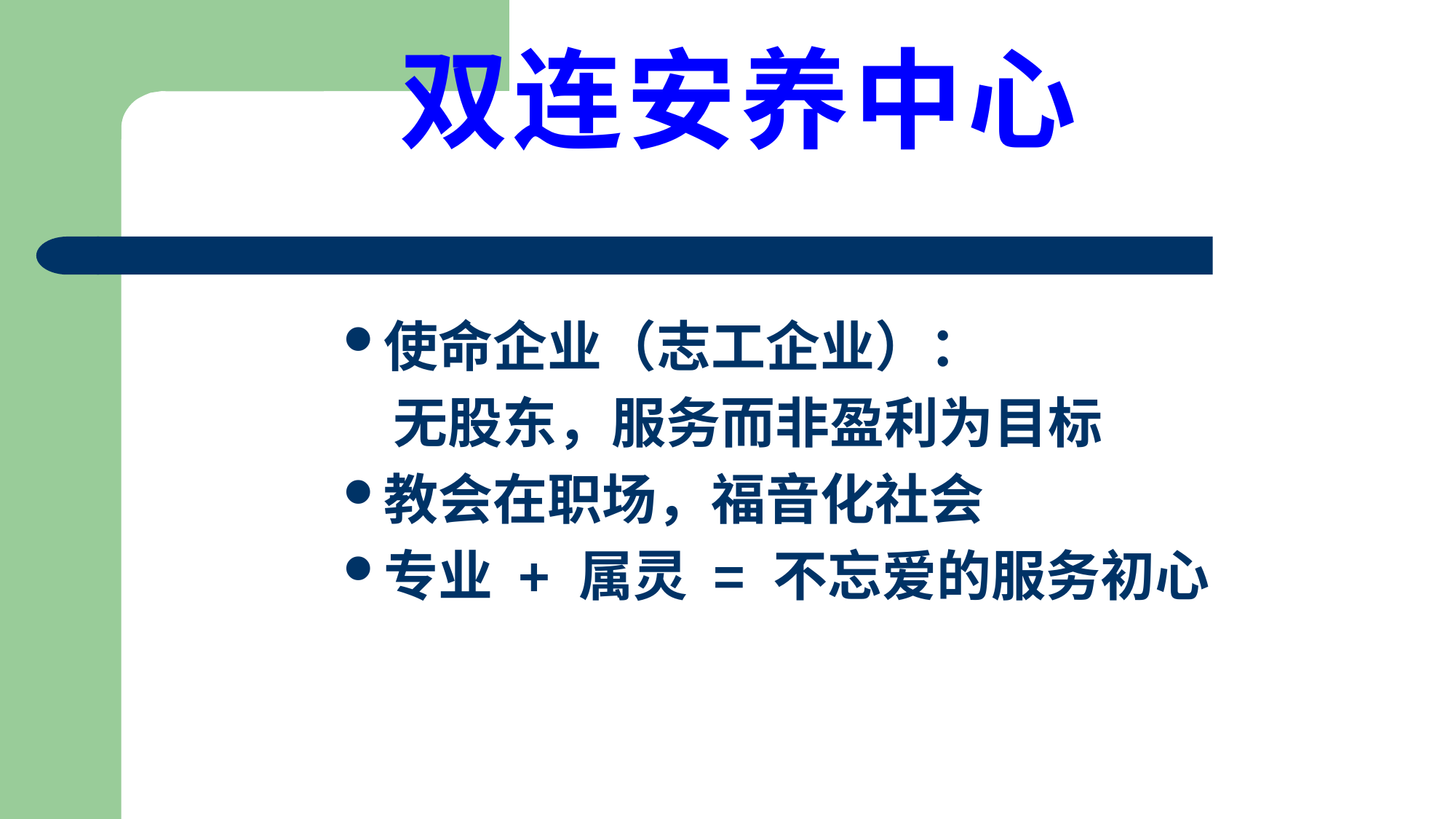

# 双连安养中心
使命企业（志工企业）：
   无股东，服务而非盈利为目标
教会在职场，福音化社会
专业 + 属灵 = 不忘爱的服务初心